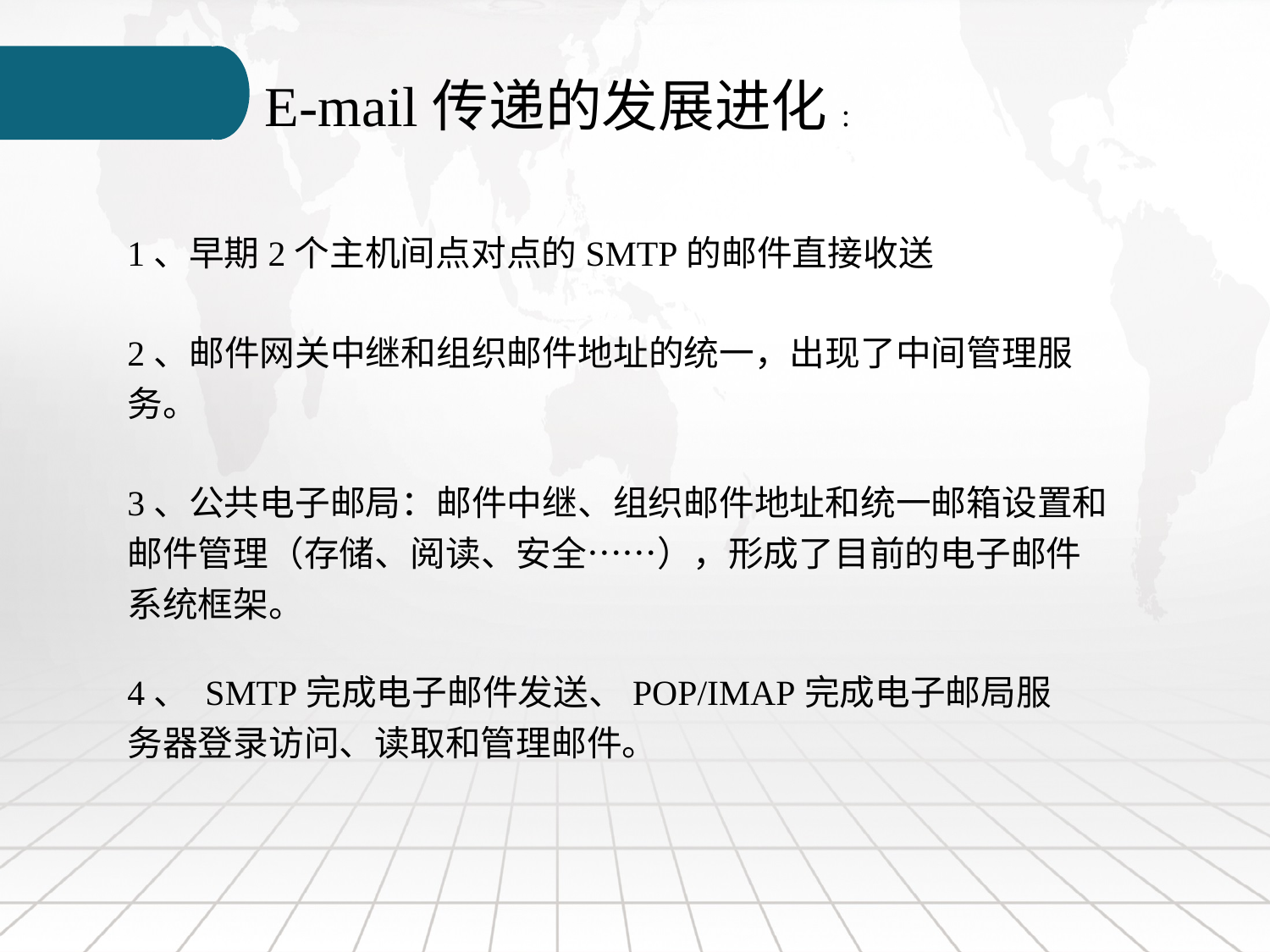

E-mail传递的发展进化:
1、早期2个主机间点对点的SMTP的邮件直接收送
2、邮件网关中继和组织邮件地址的统一，出现了中间管理服务。
3、公共电子邮局：邮件中继、组织邮件地址和统一邮箱设置和邮件管理（存储、阅读、安全……），形成了目前的电子邮件系统框架。
4、 SMTP完成电子邮件发送、POP/IMAP完成电子邮局服务器登录访问、读取和管理邮件。